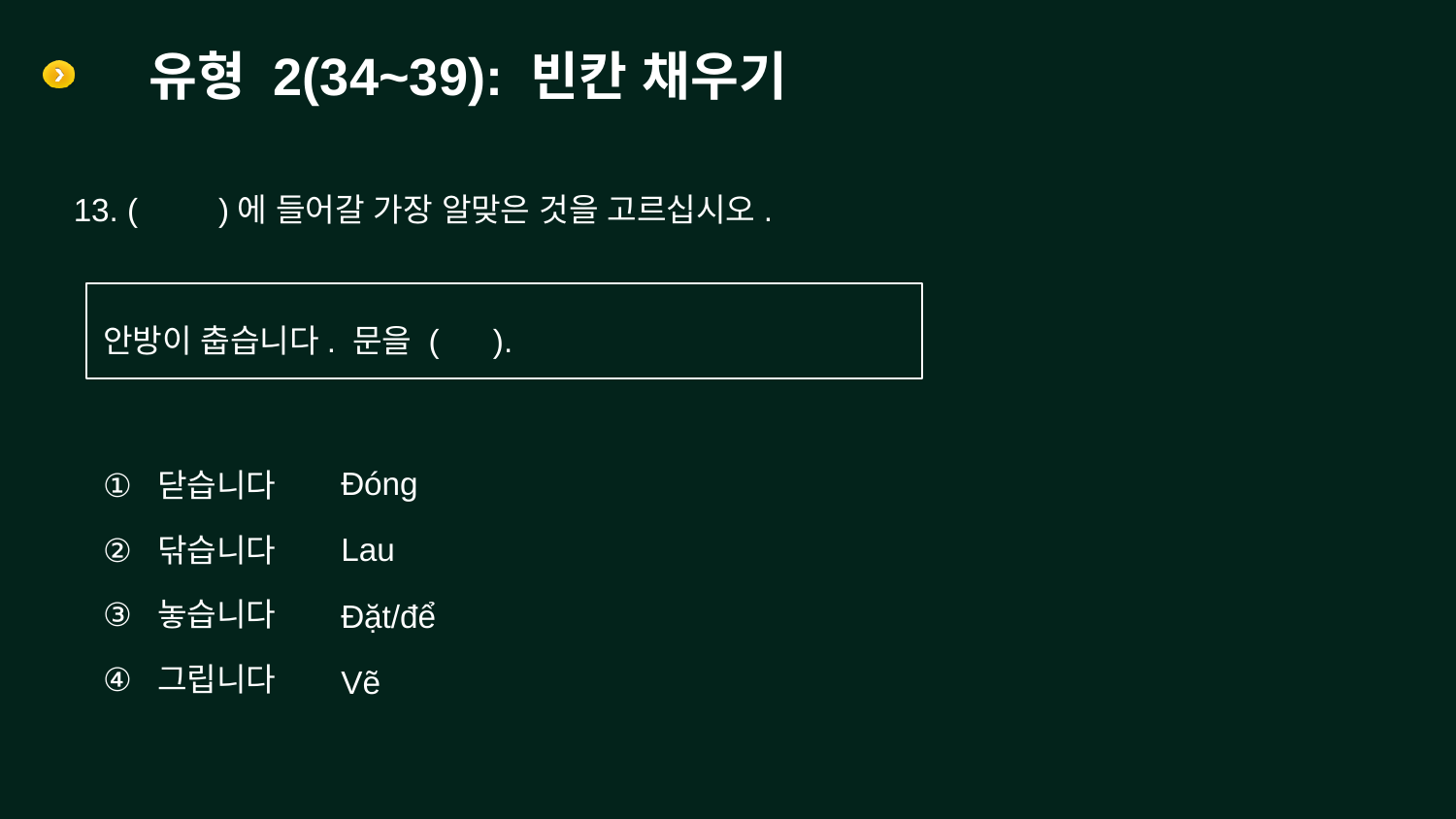

# 유형 2(34~39): 빈칸 채우기
13. (         )에 들어갈 가장 알맞은 것을 고르십시오.
안방이 춥습니다. 문을 (      ).
닫습니다
닦습니다
놓습니다
그립니다
Đóng
Lau
Đặt/để
Vẽ